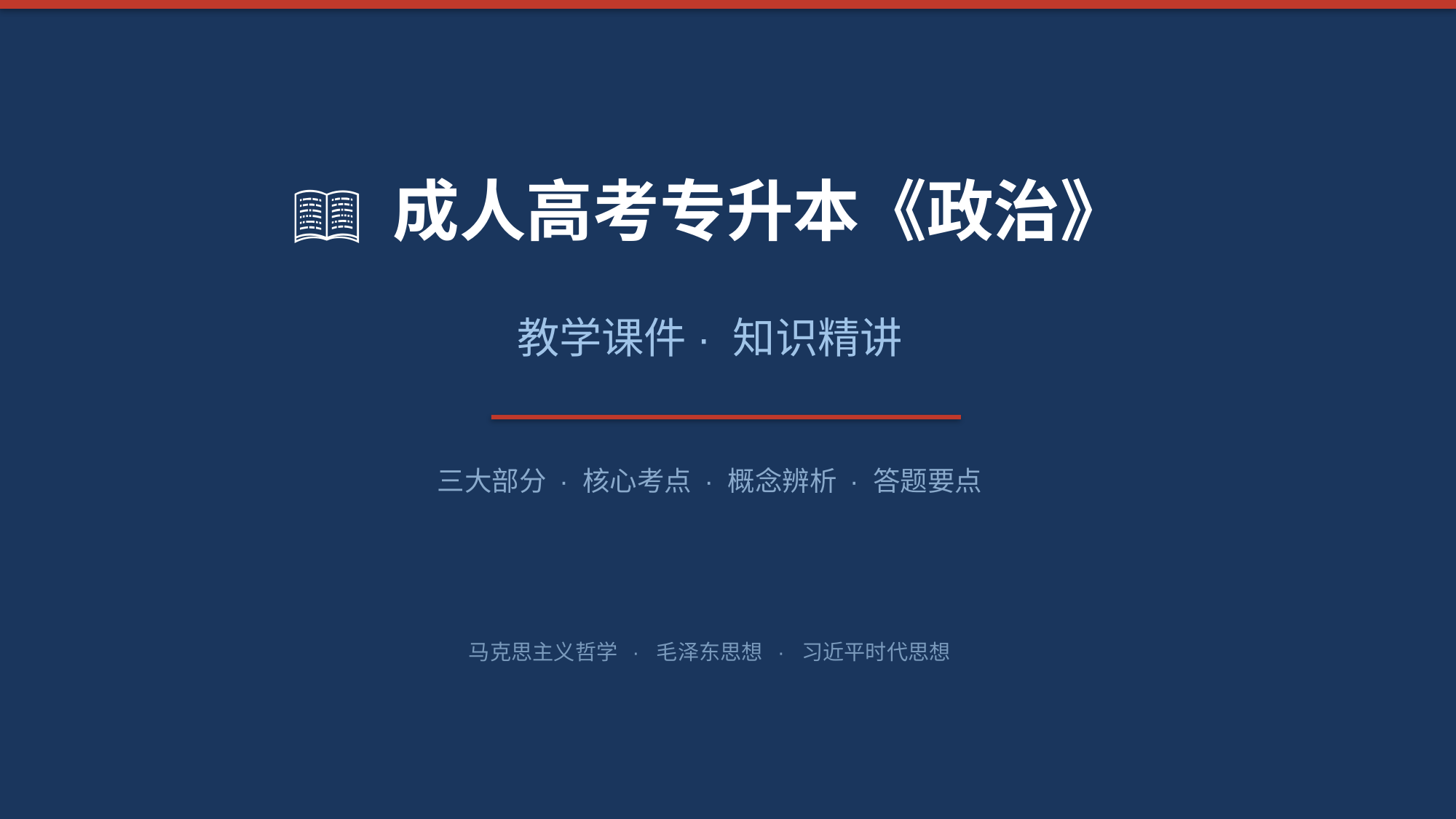

📖 成人高考专升本《政治》
教学课件· 知识精讲

三大部分 · 核心考点 · 概念辨析 · 答题要点
马克思主义哲学  ·  毛泽东思想  ·  习近平时代思想